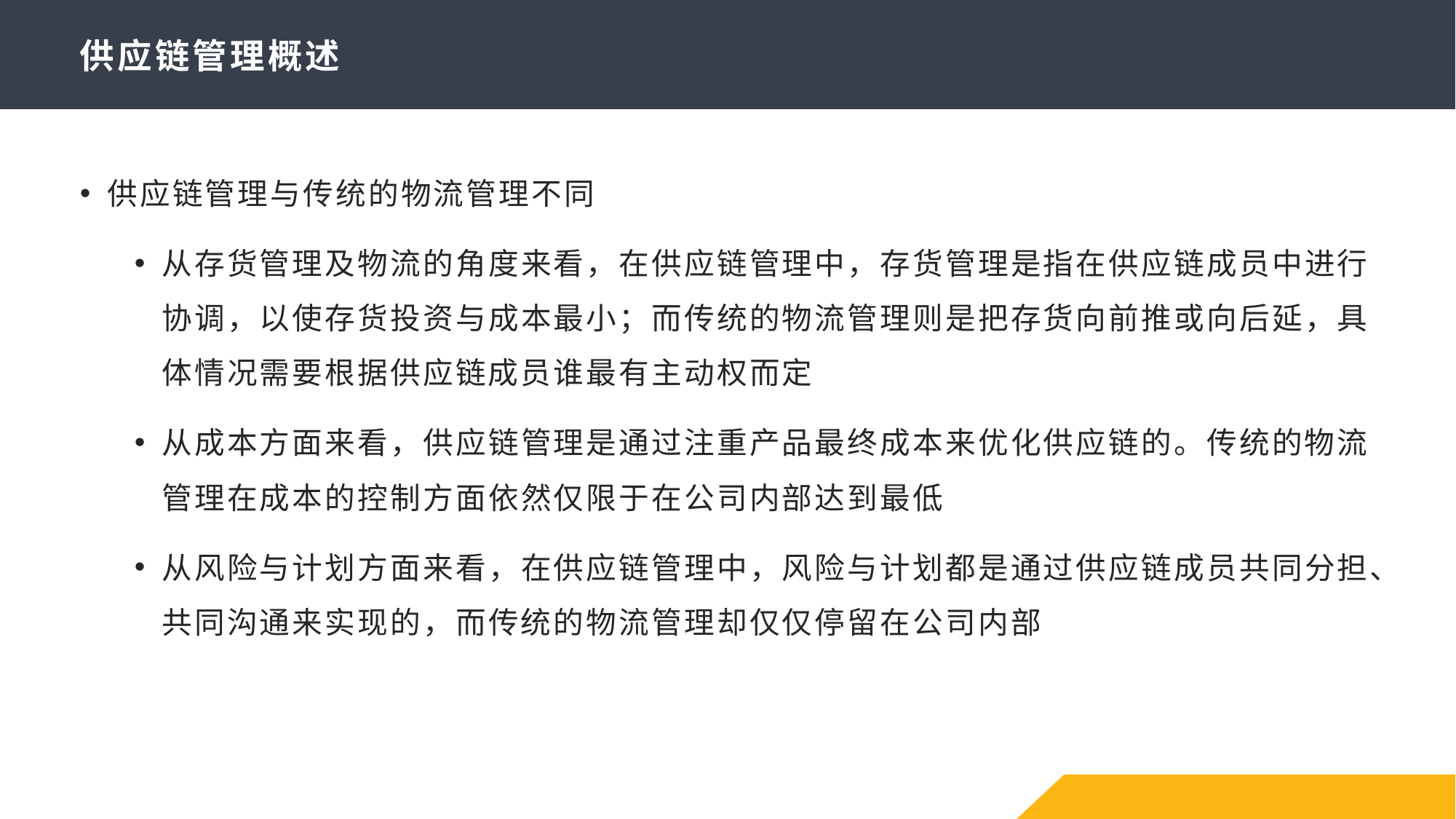

# 供应链管理概述
供应链管理与传统的物流管理不同
从存货管理及物流的角度来看，在供应链管理中，存货管理是指在供应链成员中进行协调，以使存货投资与成本最小；而传统的物流管理则是把存货向前推或向后延，具体情况需要根据供应链成员谁最有主动权而定
从成本方面来看，供应链管理是通过注重产品最终成本来优化供应链的。传统的物流管理在成本的控制方面依然仅限于在公司内部达到最低
从风险与计划方面来看，在供应链管理中，风险与计划都是通过供应链成员共同分担、共同沟通来实现的，而传统的物流管理却仅仅停留在公司内部